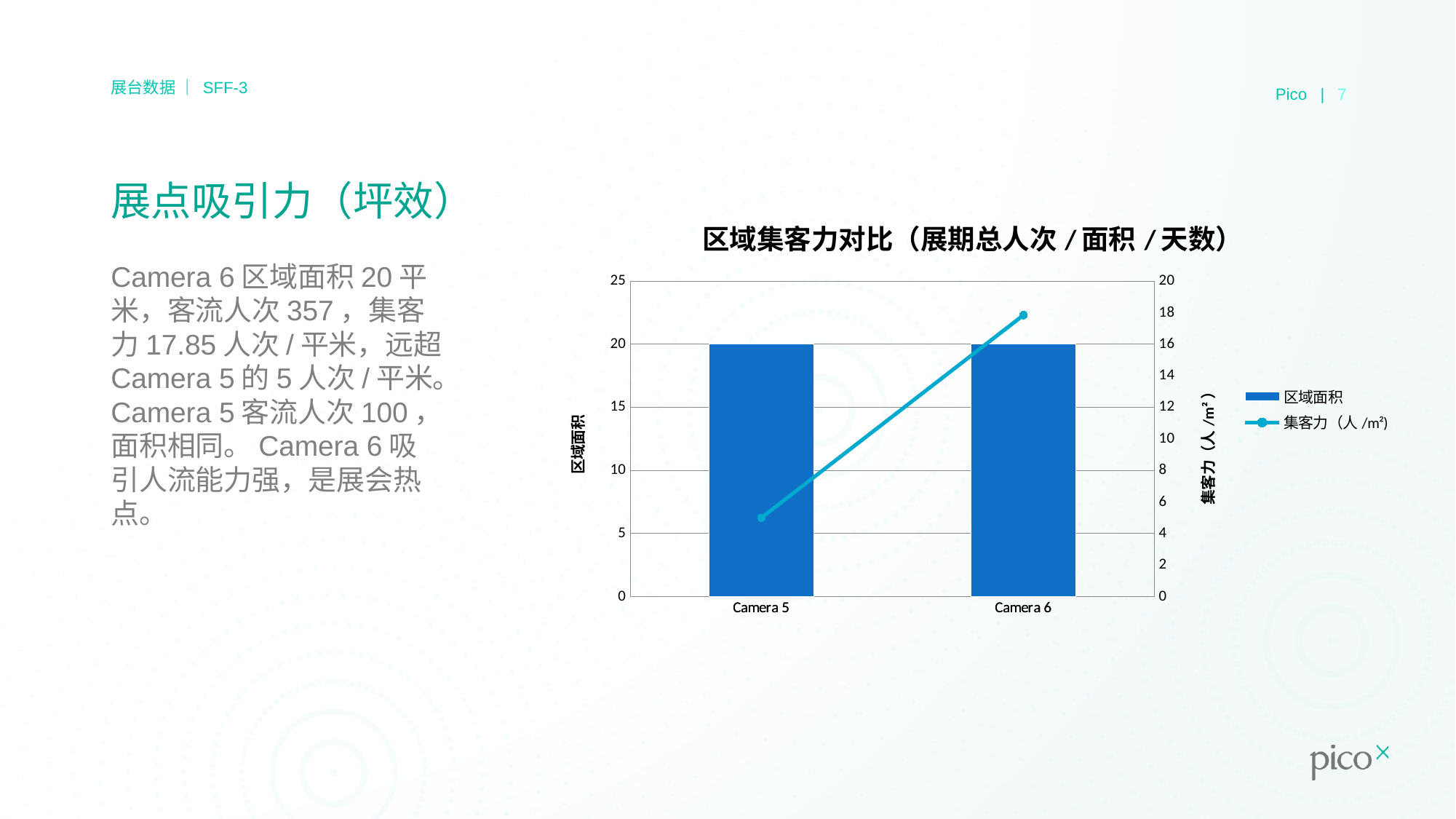

Pico   |
7
展台数据 ｜ SFF-3
# 展点吸引力（坪效）

### Chart: 区域集客力对比（展期总人次/面积/天数）

| Category |  |  |
|---|---|---|
| Camera 5 | 20.0 | 5.0 |
| Camera 6 | 20.0 | 17.85 |
Camera 6区域面积20平米，客流人次357，集客力17.85人次/平米，远超Camera 5的5人次/平米。Camera 5客流人次100，面积相同。Camera 6吸引人流能力强，是展会热点。